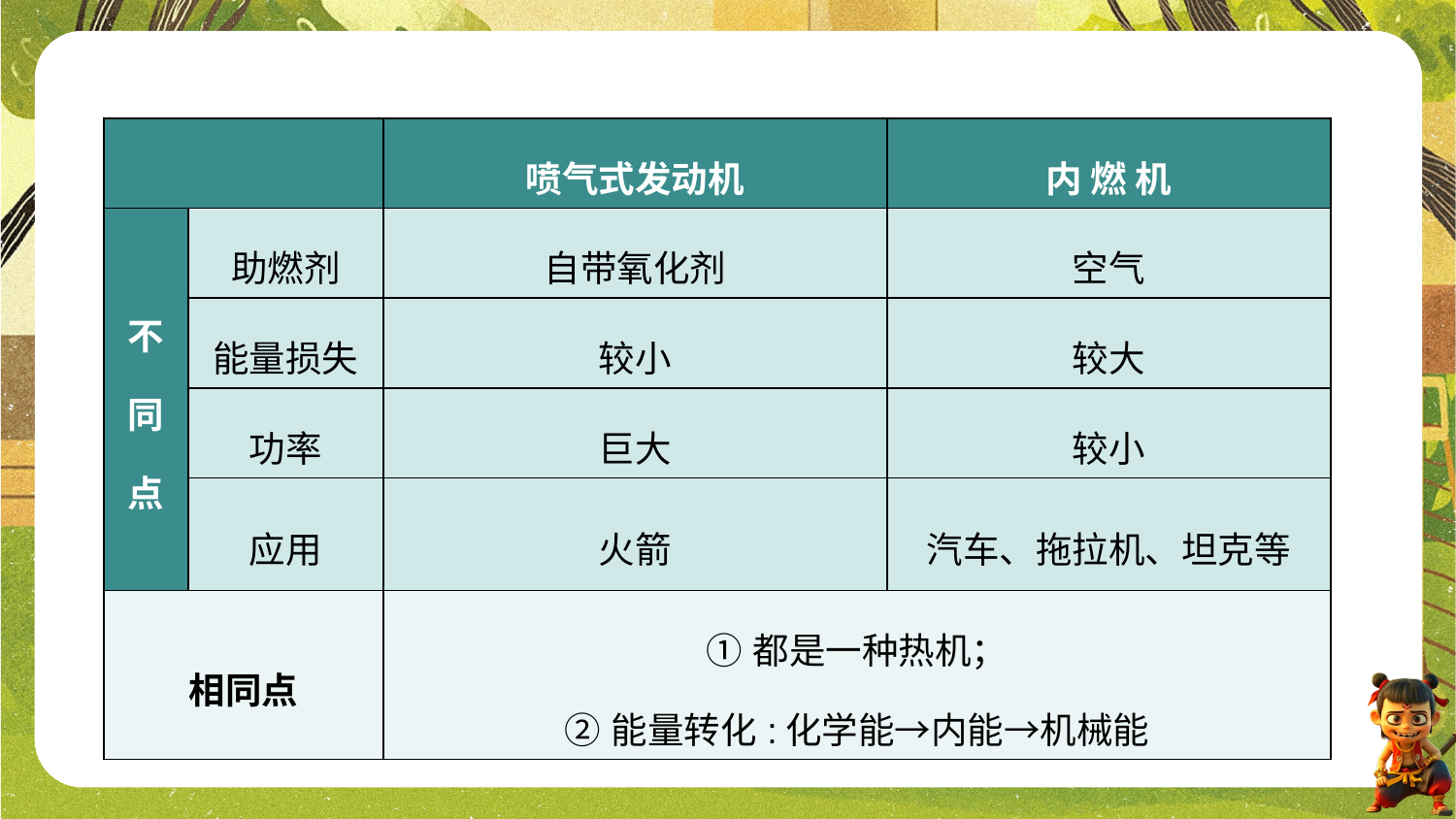

|  |  | 喷气式发动机 | 内 燃 机 |
| --- | --- | --- | --- |
| 不同点 | 助燃剂 | 自带氧化剂 | 空气 |
|  | 能量损失 | 较小 | 较大 |
|  | 功率 | 巨大 | 较小 |
|  | 应用 | 火箭 | 汽车、拖拉机、坦克等 |
| 相同点 |  | ①都是一种热机； ②能量转化:化学能→内能→机械能 |  |